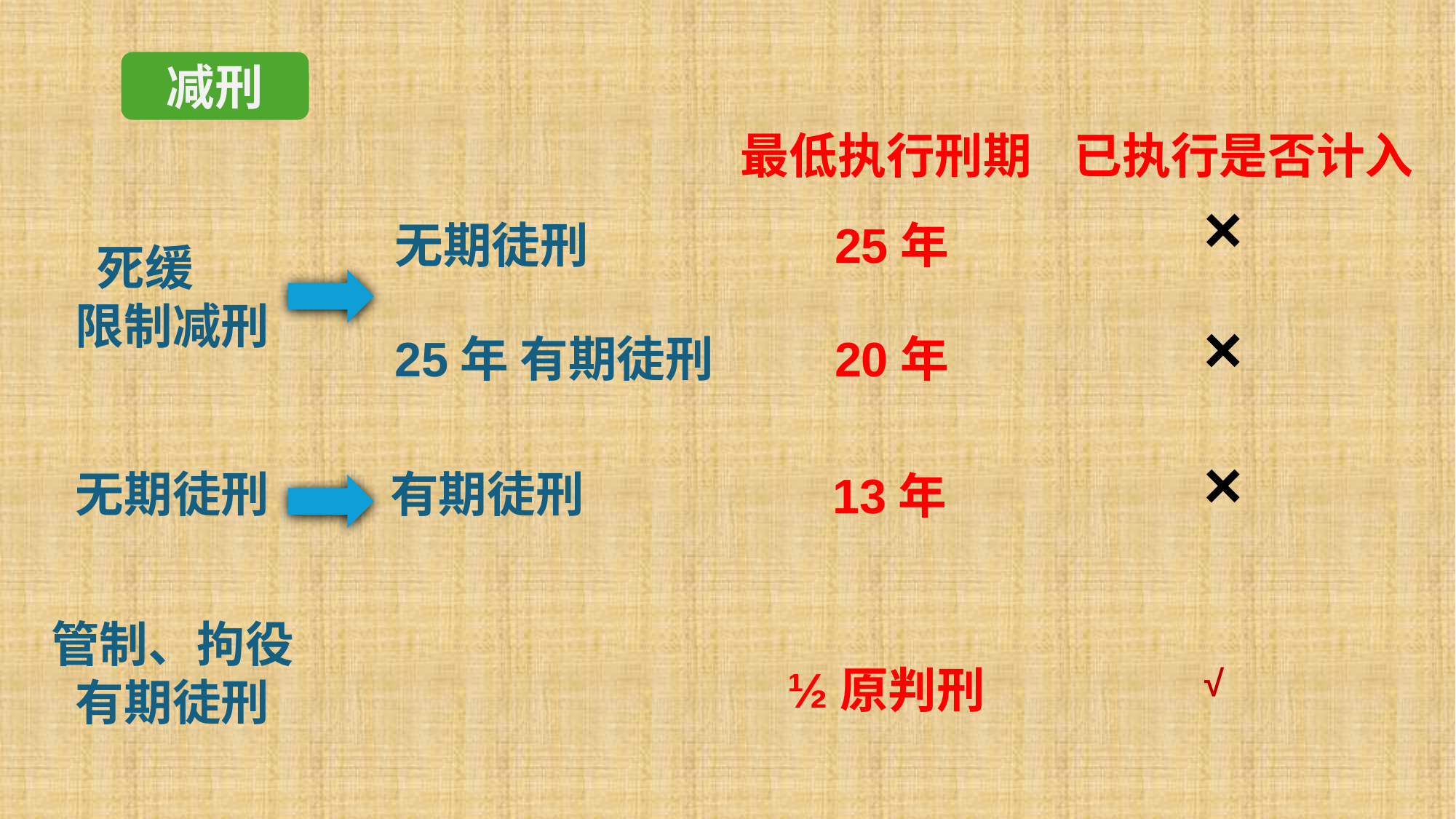

减刑
已执行是否计入
最低执行刑期
×
无期徒刑
25年
死缓      限制减刑

×
25年 有期徒刑
20年
×
有期徒刑
无期徒刑

13年
管制、拘役有期徒刑
½原判刑
√